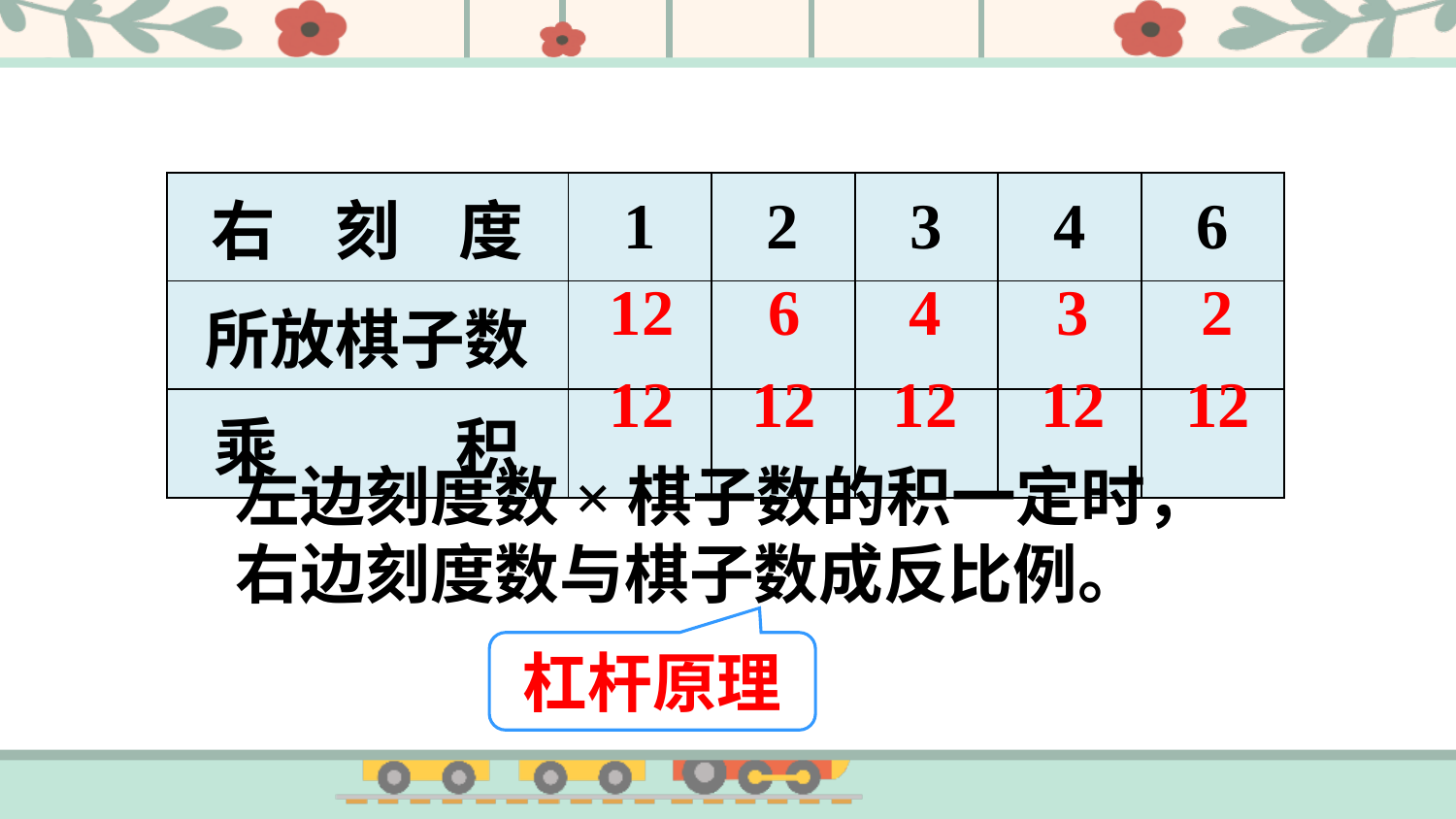

| 右 刻 度 | 1 | 2 | 3 | 4 | 6 |
| --- | --- | --- | --- | --- | --- |
| 所放棋子数 |  |  |  |  |  |
| 乘 积 |  |  |  |  |  |
12
6
4
3
2
12
12
12
12
12
左边刻度数×棋子数的积一定时，右边刻度数与棋子数成反比例。

杠杆原理